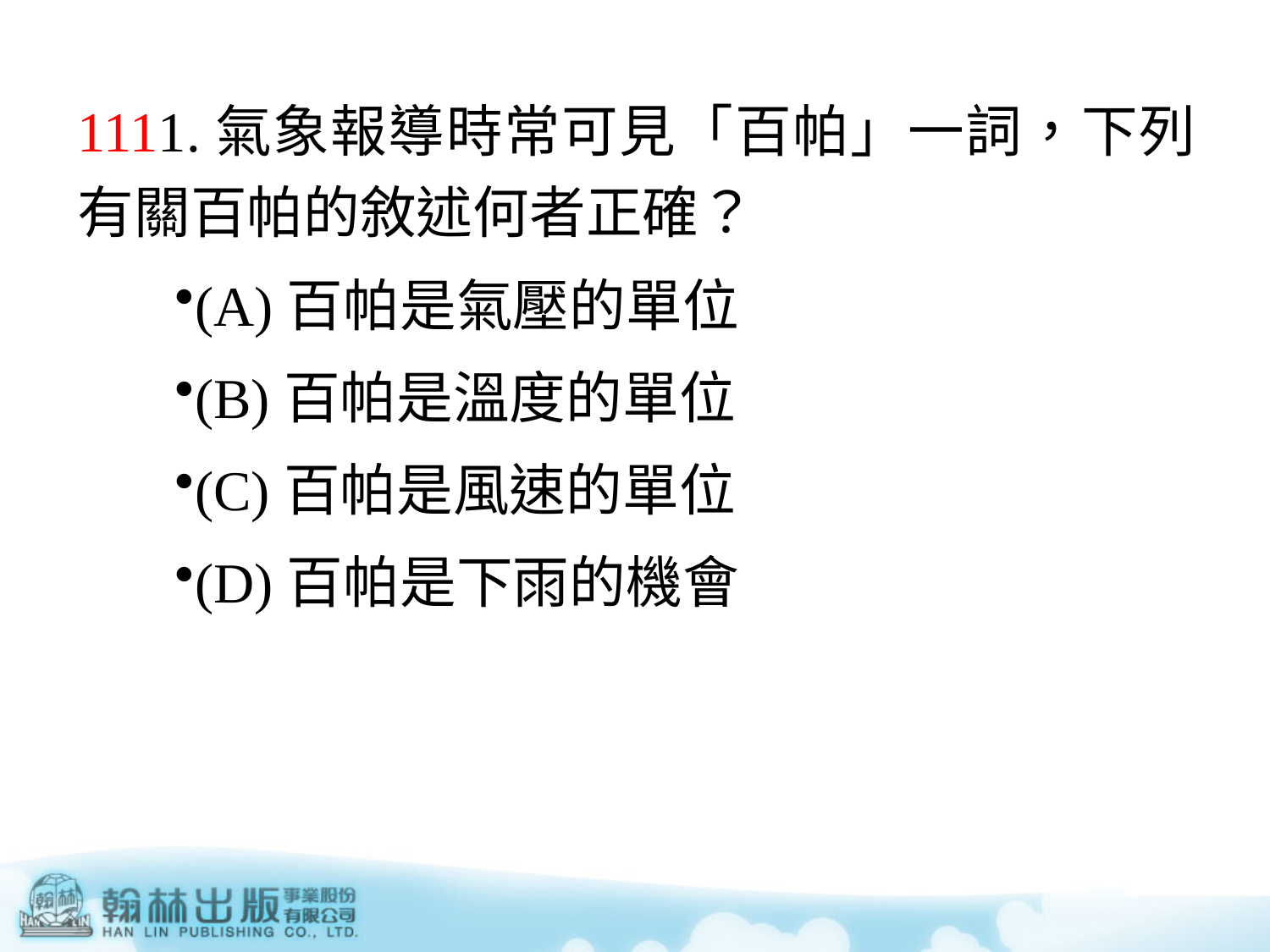

1111.氣象報導時常可見「百帕」一詞，下列有關百帕的敘述何者正確？
(A)百帕是氣壓的單位
(B)百帕是溫度的單位
(C)百帕是風速的單位
(D)百帕是下雨的機會